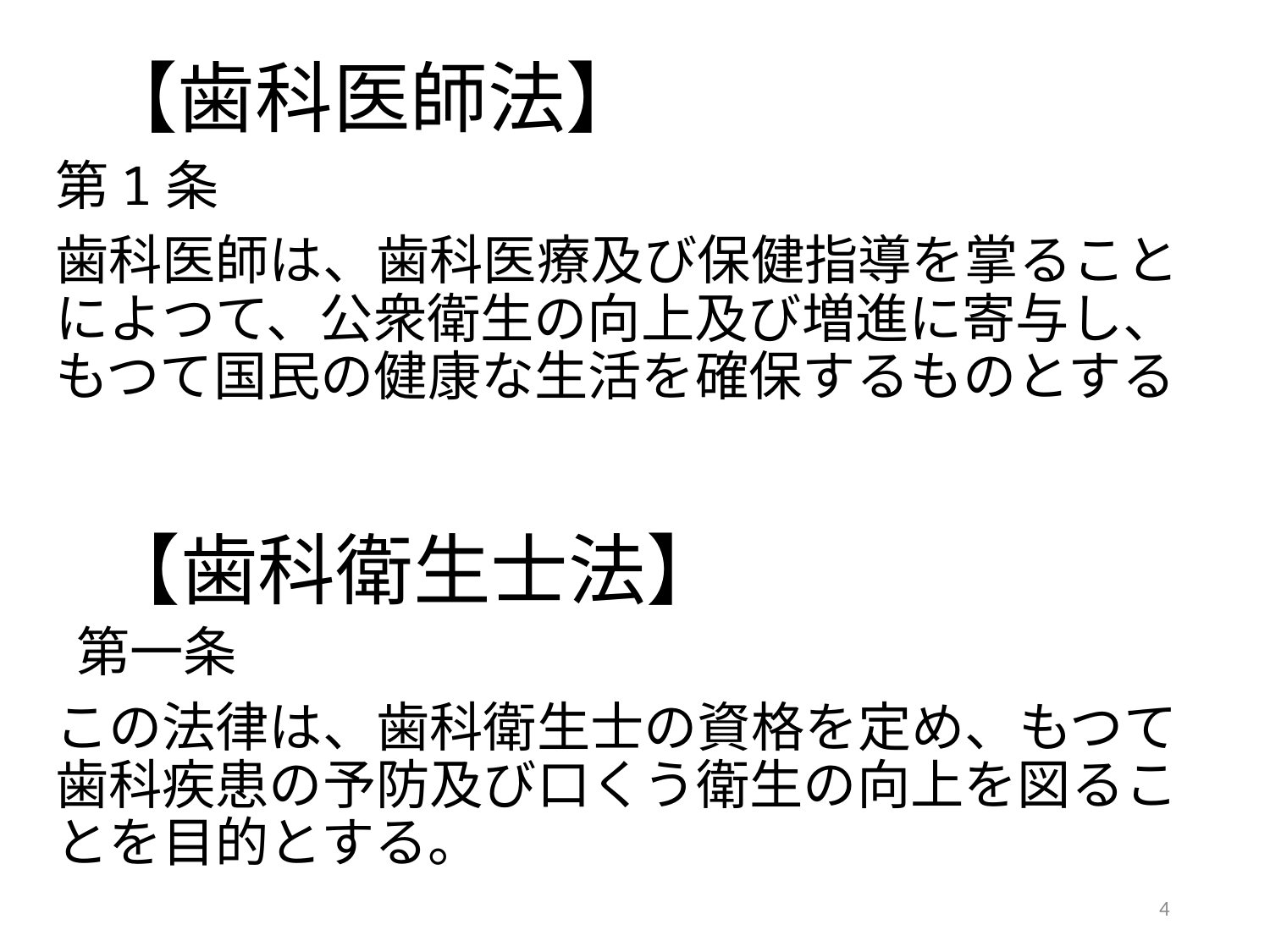

# 【歯科医師法】
第1条
歯科医師は、歯科医療及び保健指導を掌ることによつて、公衆衛生の向上及び増進に寄与し、もつて国民の健康な生活を確保するものとする

 第一条
この法律は、歯科衛生士の資格を定め、もつて歯科疾患の予防及び口くう衛生の向上を図ることを目的とする。
【歯科衛生士法】
4